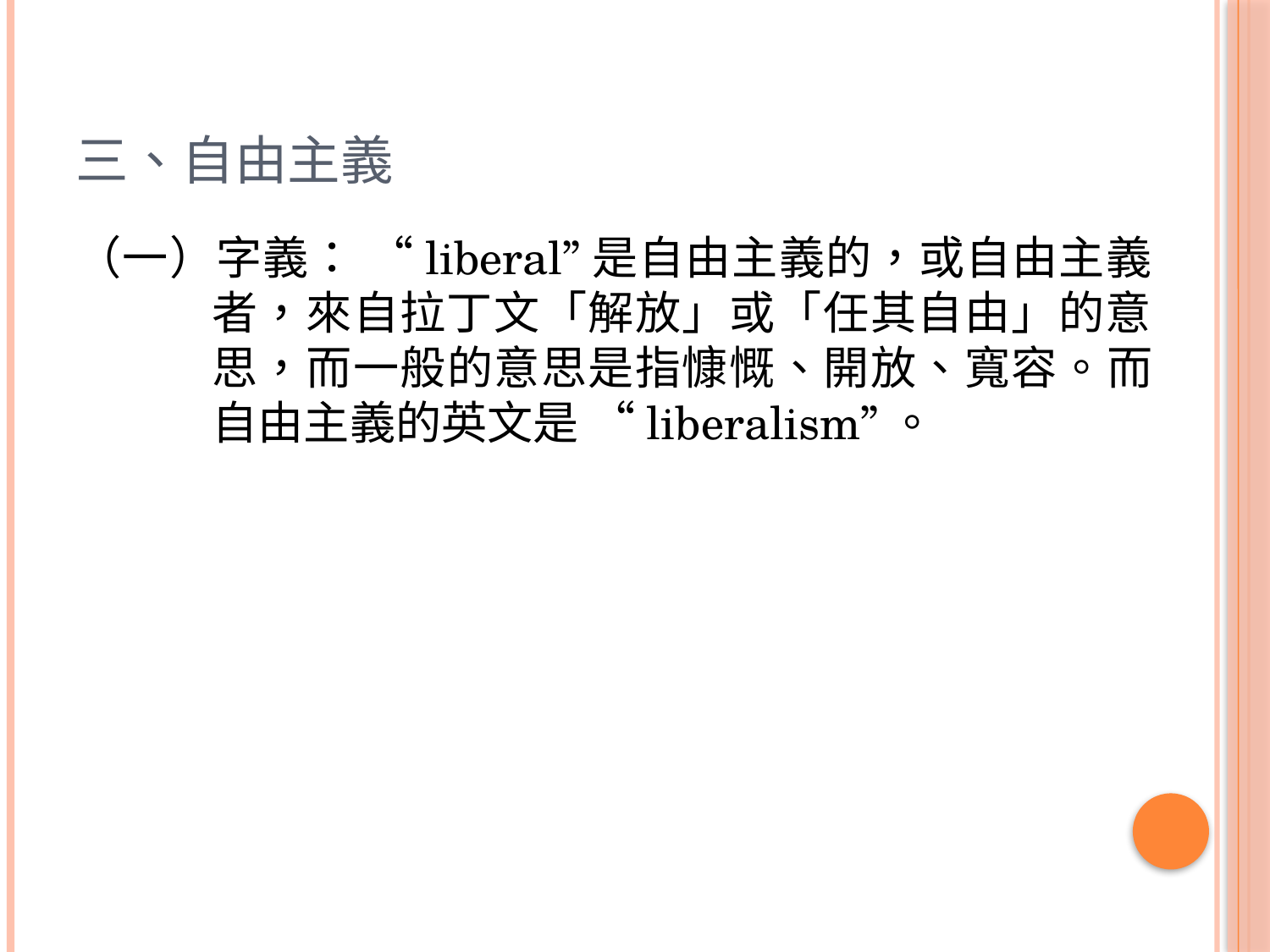

# 三、自由主義
（一）字義： “liberal”是自由主義的，或自由主義者，來自拉丁文「解放」或「任其自由」的意思，而一般的意思是指慷慨、開放、寬容。而自由主義的英文是 “liberalism”。